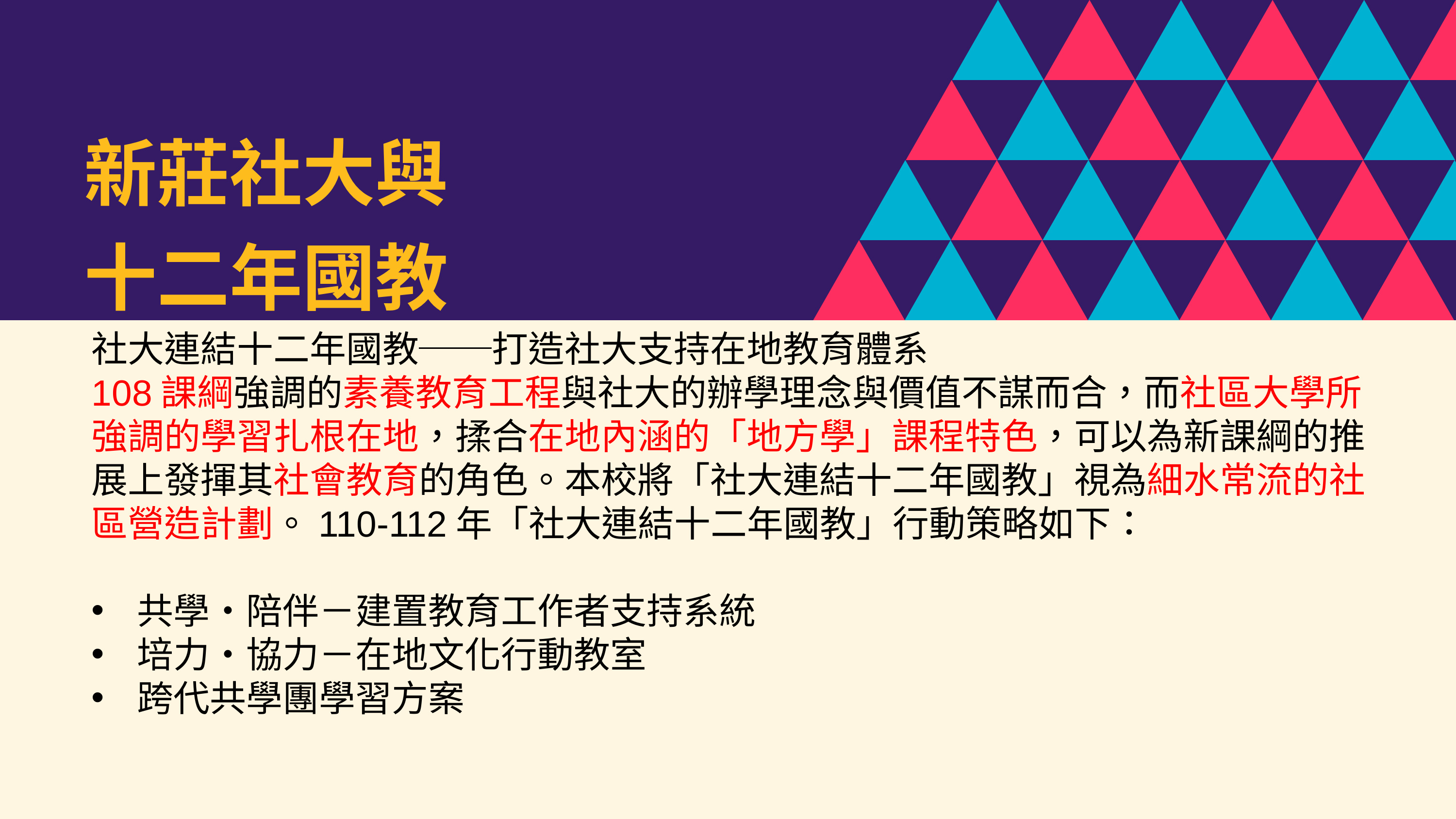

新莊社大與
十二年國教
社大連結十二年國教──打造社大支持在地教育體系
108課綱強調的素養教育工程與社大的辦學理念與價值不謀而合，而社區大學所強調的學習扎根在地，揉合在地內涵的「地方學」課程特色，可以為新課綱的推展上發揮其社會教育的角色。本校將「社大連結十二年國教」視為細水常流的社區營造計劃。110-112年「社大連結十二年國教」行動策略如下：

共學•陪伴－建置教育工作者支持系統
培力•協力－在地文化行動教室
跨代共學團學習方案